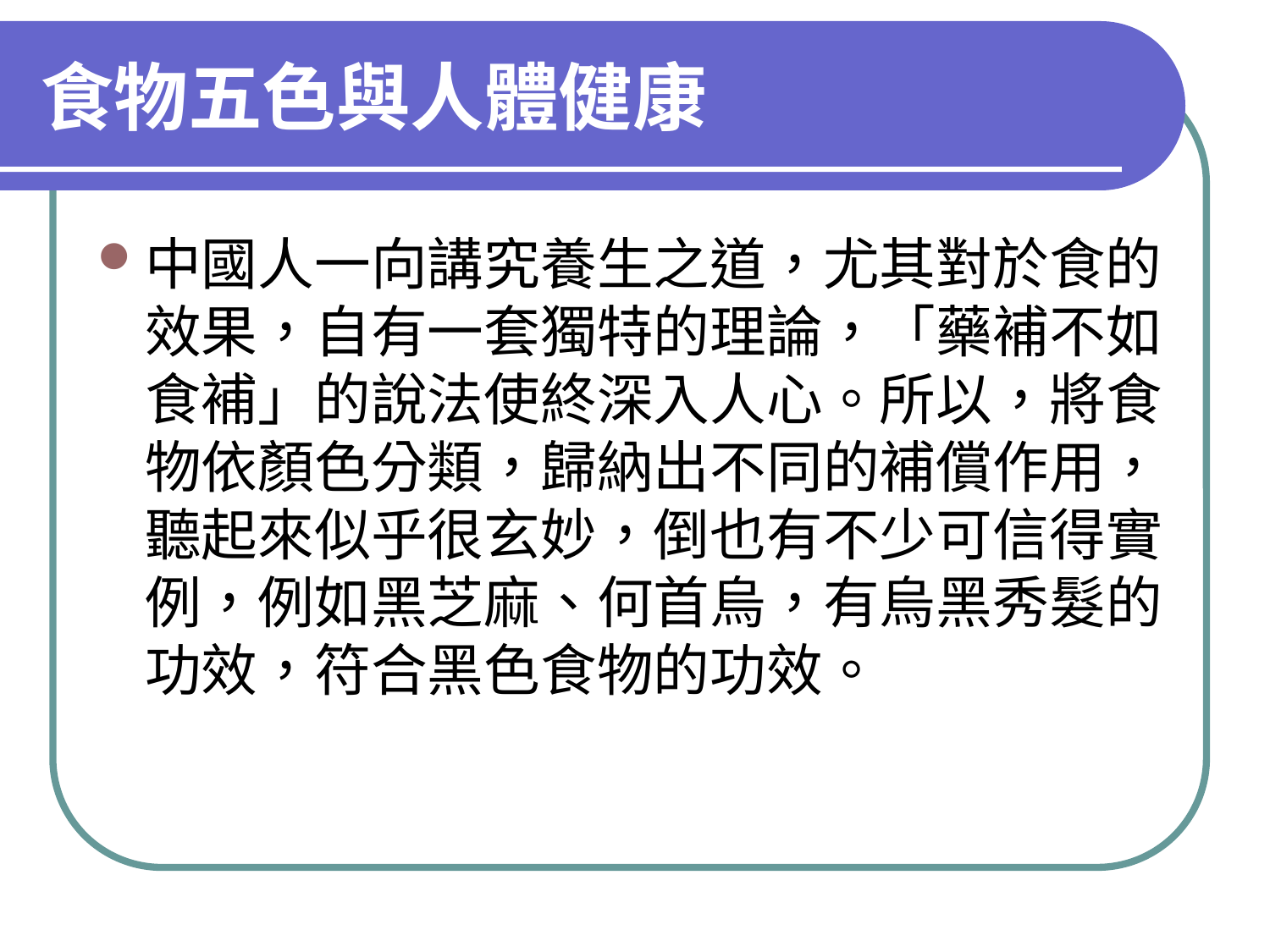

# 食物五色與人體健康
中國人一向講究養生之道，尤其對於食的效果，自有一套獨特的理論，「藥補不如食補」的說法使終深入人心。所以，將食物依顏色分類，歸納出不同的補償作用，聽起來似乎很玄妙，倒也有不少可信得實例，例如黑芝麻、何首烏，有烏黑秀髮的功效，符合黑色食物的功效。